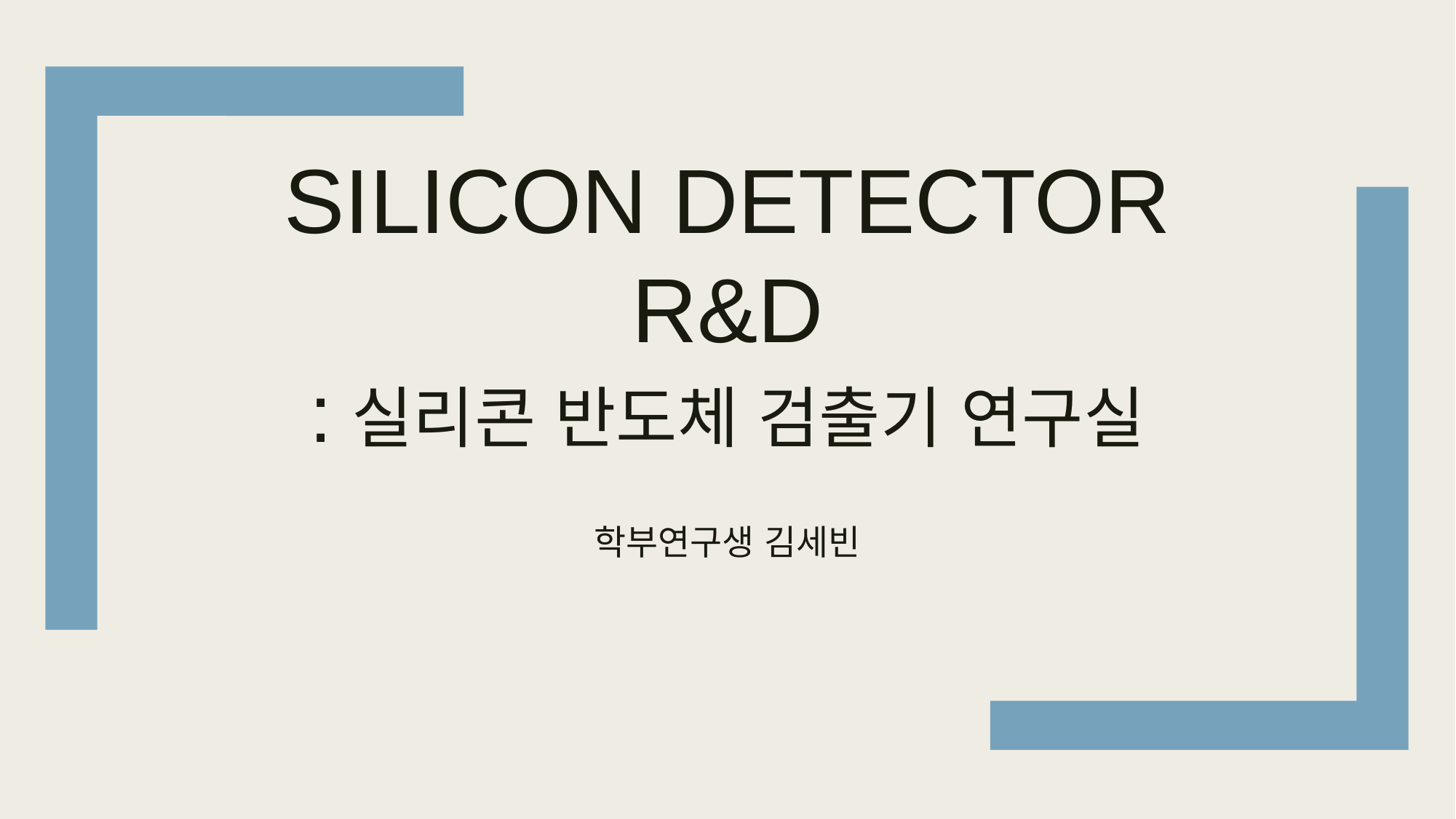

# Silicon Detector R&D :실리콘 반도체 검출기 연구실
학부연구생 김세빈